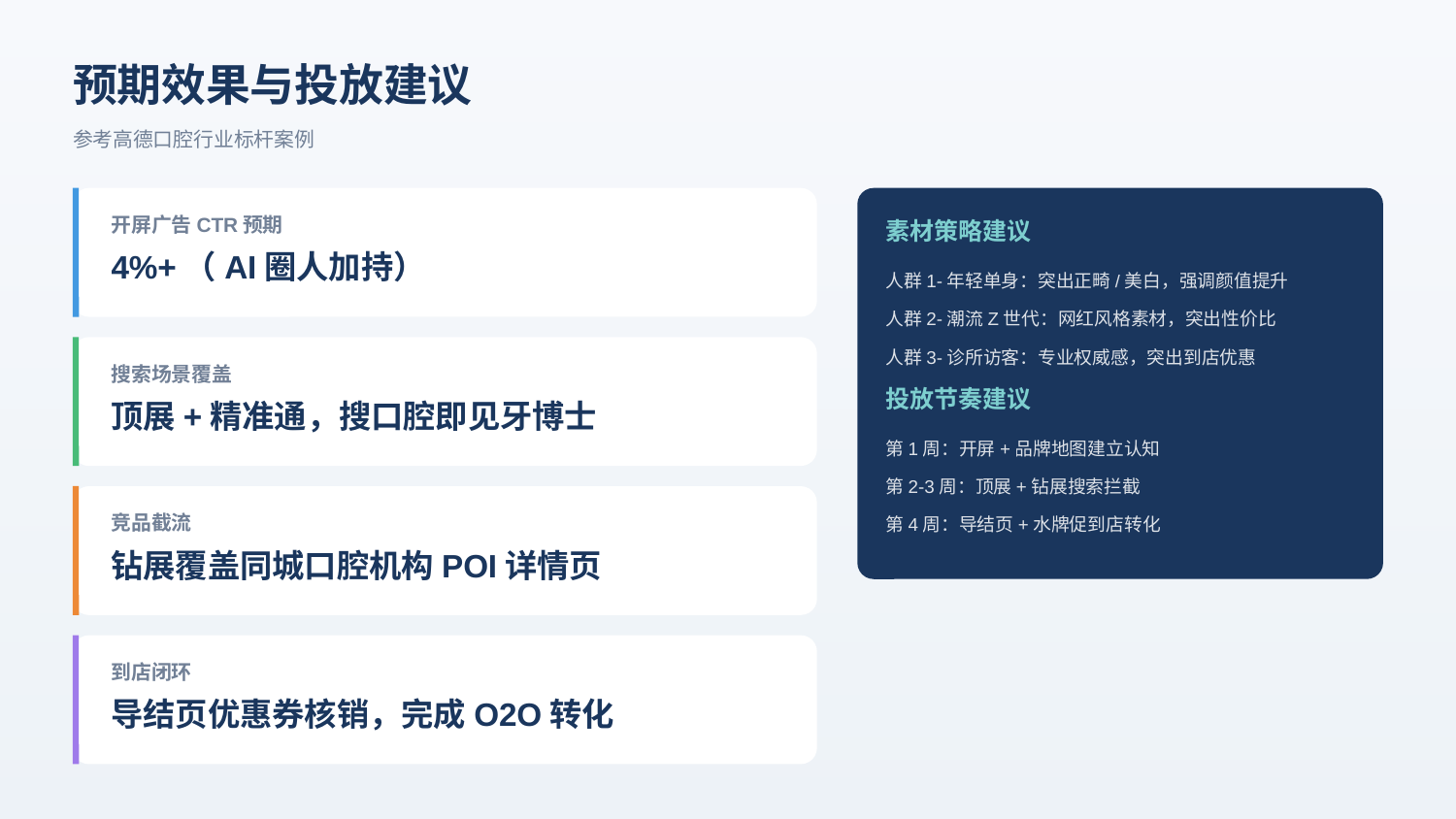

预期效果与投放建议
参考高德口腔行业标杆案例

开屏广告CTR预期
素材策略建议
4%+（AI圈人加持）
人群1-年轻单身：突出正畸/美白，强调颜值提升
人群2-潮流Z世代：网红风格素材，突出性价比

人群3-诊所访客：专业权威感，突出到店优惠
搜索场景覆盖
投放节奏建议
顶展+精准通，搜口腔即见牙博士
第1周：开屏+品牌地图建立认知
第2-3周：顶展+钻展搜索拦截

竞品截流
第4周：导结页+水牌促到店转化
钻展覆盖同城口腔机构POI详情页

到店闭环
导结页优惠券核销，完成O2O转化